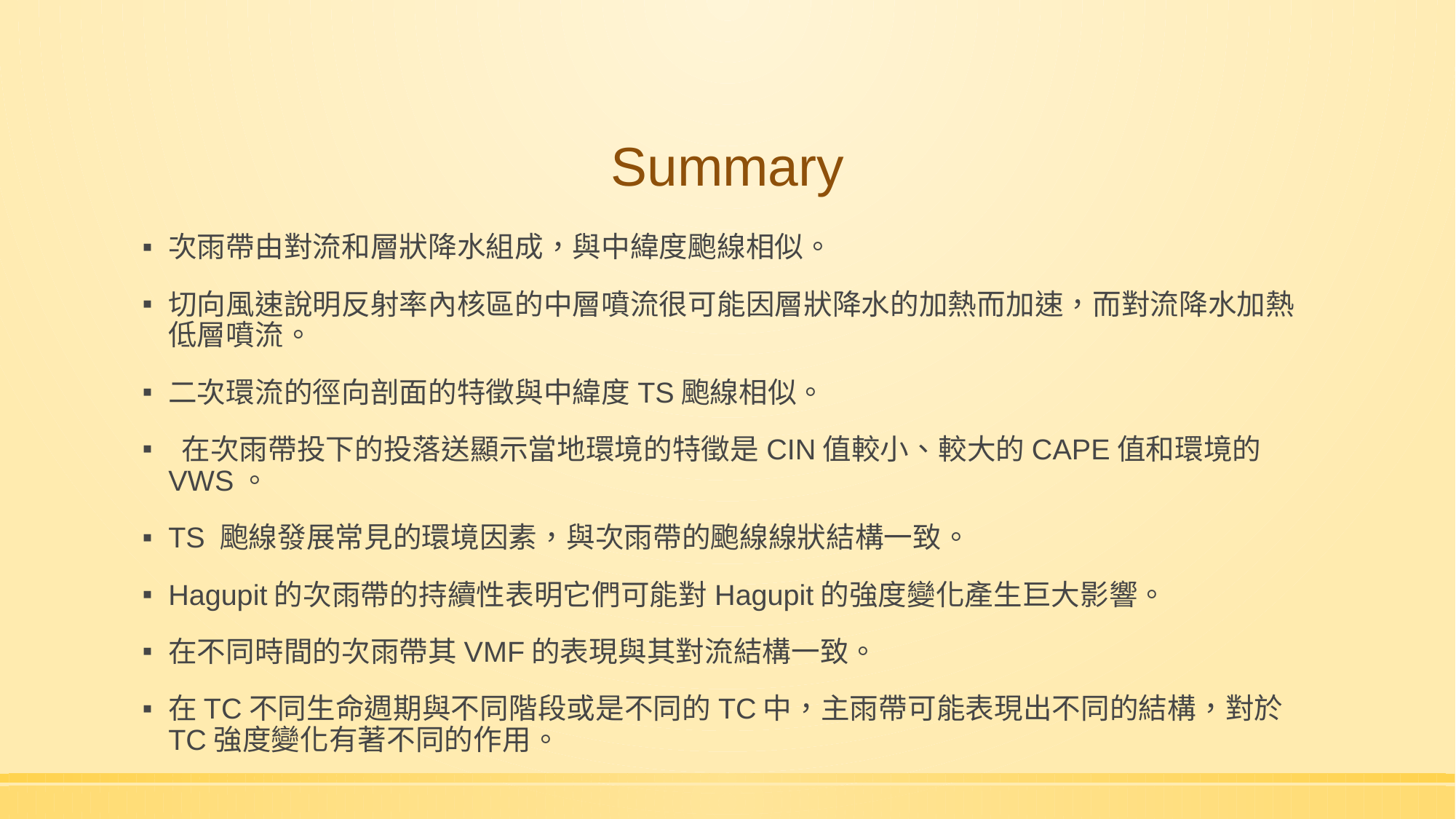

# Summary
次雨帶由對流和層狀降水組成，與中緯度颮線相似。
切向風速說明反射率內核區的中層噴流很可能因層狀降水的加熱而加速，而對流降水加熱低層噴流。
二次環流的徑向剖面的特徵與中緯度TS颮線相似。
 在次雨帶投下的投落送顯示當地環境的特徵是CIN值較小、較大的CAPE值和環境的VWS。
TS 颮線發展常見的環境因素，與次雨帶的颮線線狀結構一致。
Hagupit的次雨帶的持續性表明它們可能對Hagupit的強度變化產生巨大影響。
在不同時間的次雨帶其VMF的表現與其對流結構一致。
在TC不同生命週期與不同階段或是不同的TC中，主雨帶可能表現出不同的結構，對於TC強度變化有著不同的作用。